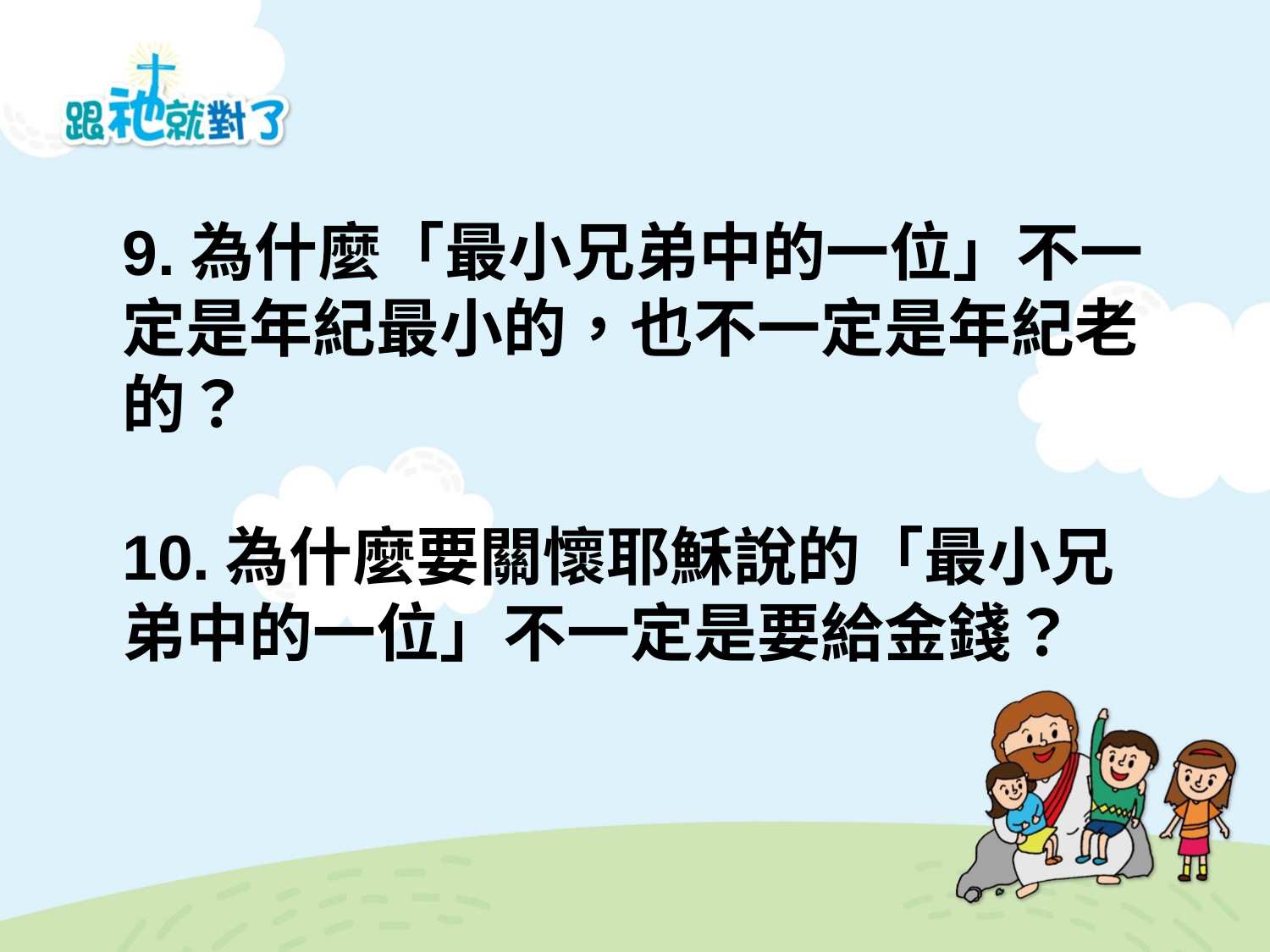

9.為什麼「最小兄弟中的一位」不一定是年紀最小的，也不一定是年紀老的？

10.為什麼要關懷耶穌說的「最小兄弟中的一位」不一定是要給金錢？